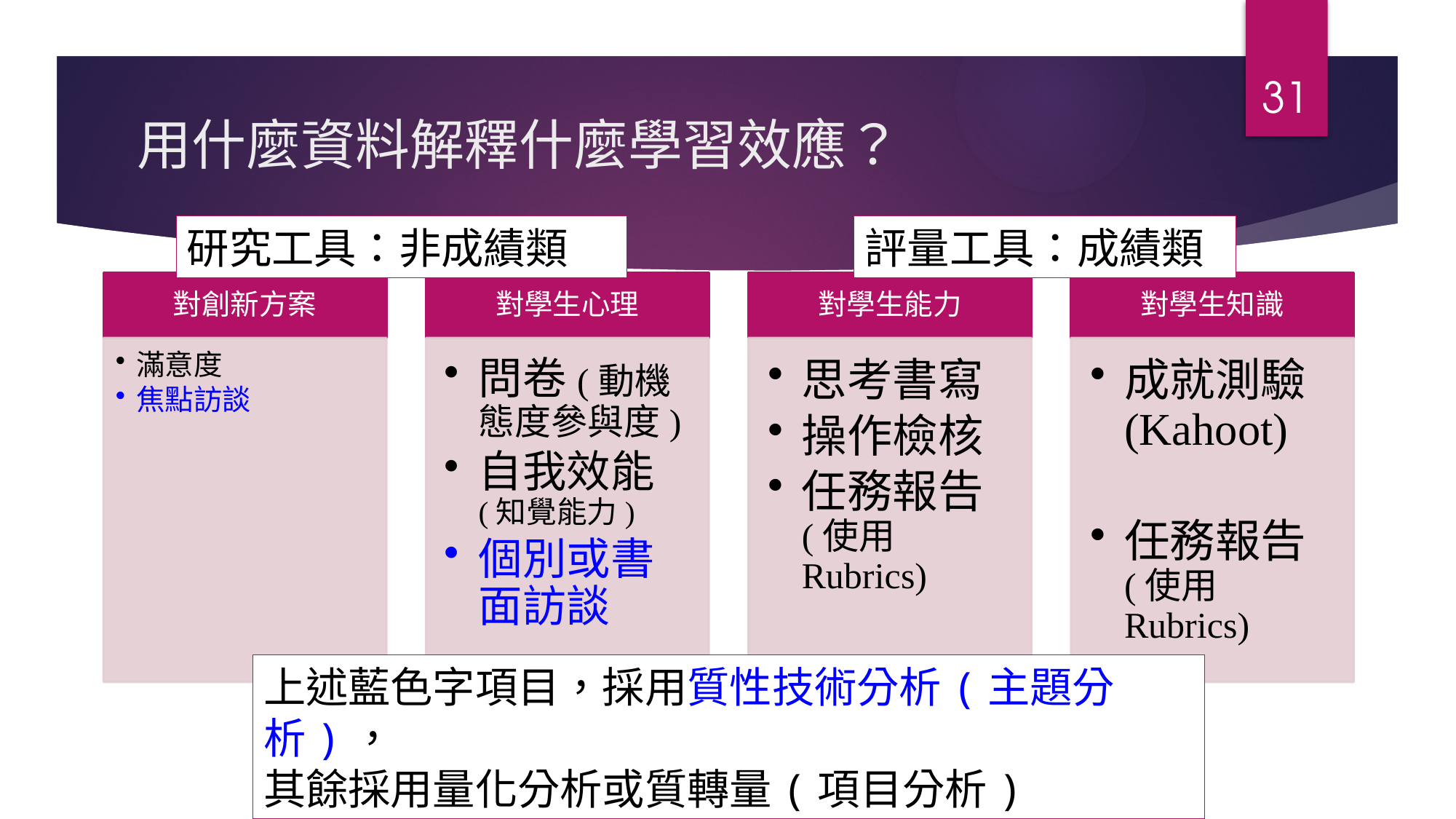

31
# 用什麼資料解釋什麼學習效應？
研究工具：非成績類
評量工具：成績類
對創新方案
滿意度
焦點訪談
對學生心理
問卷(動機態度參與度)
自我效能(知覺能力)
個別或書面訪談
對學生能力
思考書寫
操作檢核
任務報告
(使用Rubrics)
對學生知識
成就測驗(Kahoot)

任務報告(使用Rubrics)
上述藍色字項目，採用質性技術分析(主題分析)，
其餘採用量化分析或質轉量(項目分析)